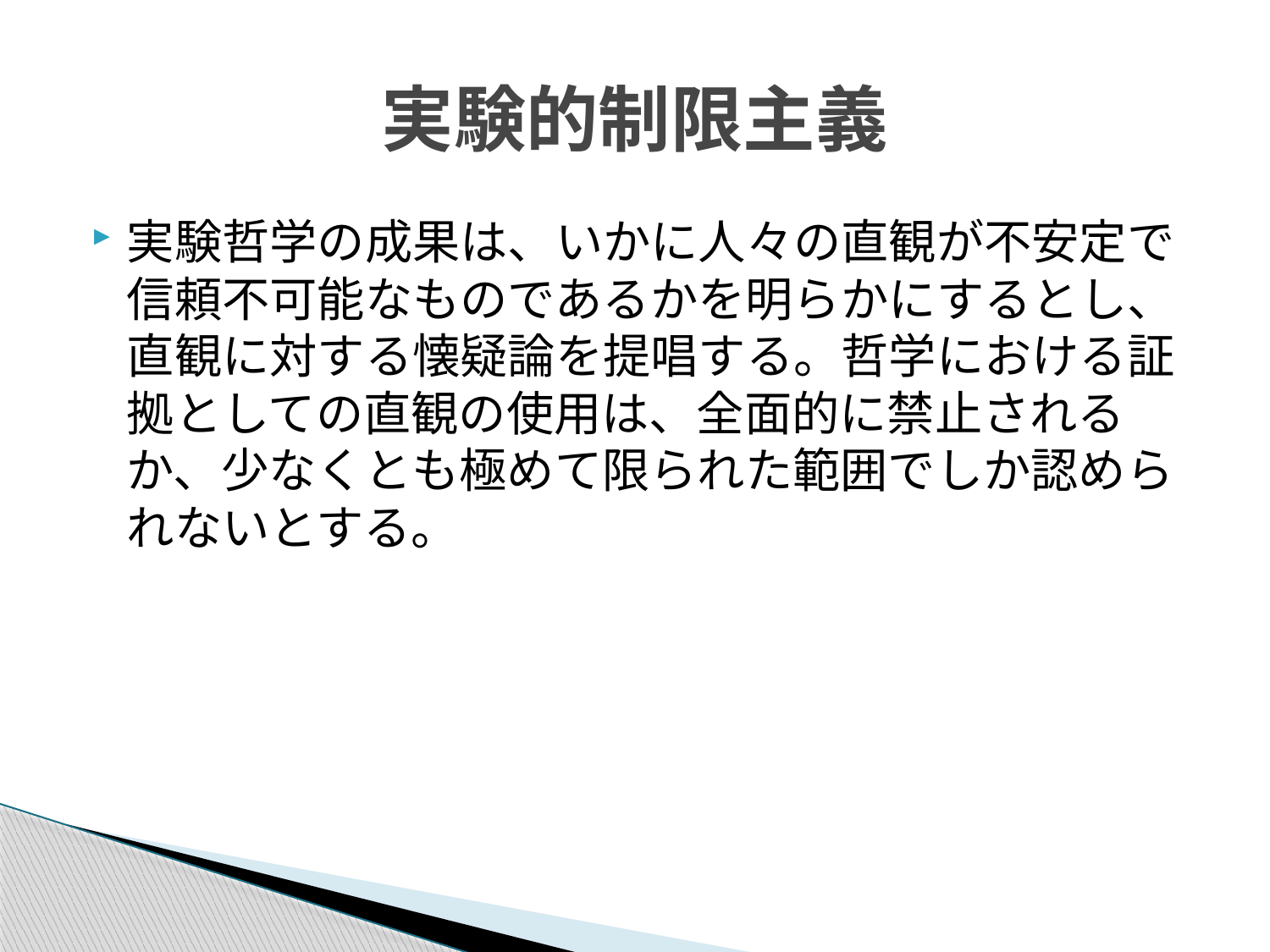

# 実験的制限主義
実験哲学の成果は、いかに人々の直観が不安定で信頼不可能なものであるかを明らかにするとし、直観に対する懐疑論を提唱する。哲学における証拠としての直観の使用は、全面的に禁止されるか、少なくとも極めて限られた範囲でしか認められないとする。